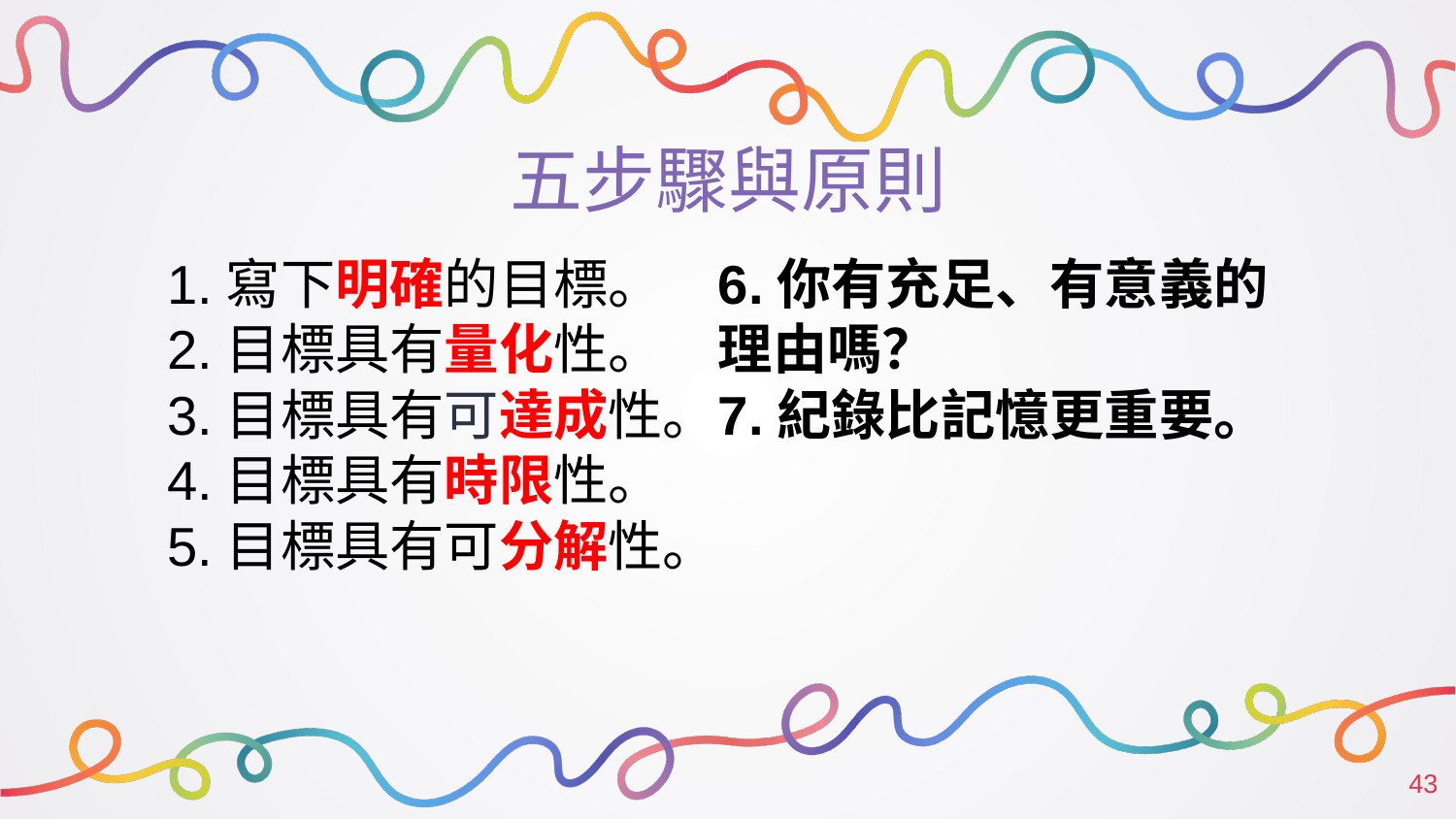

五步驟與原則
1.寫下明確的目標。
2.目標具有量化性。
3.目標具有可達成性。
4.目標具有時限性。
5.目標具有可分解性。
6.你有充足、有意義的理由嗎？
7.紀錄比記憶更重要。

43